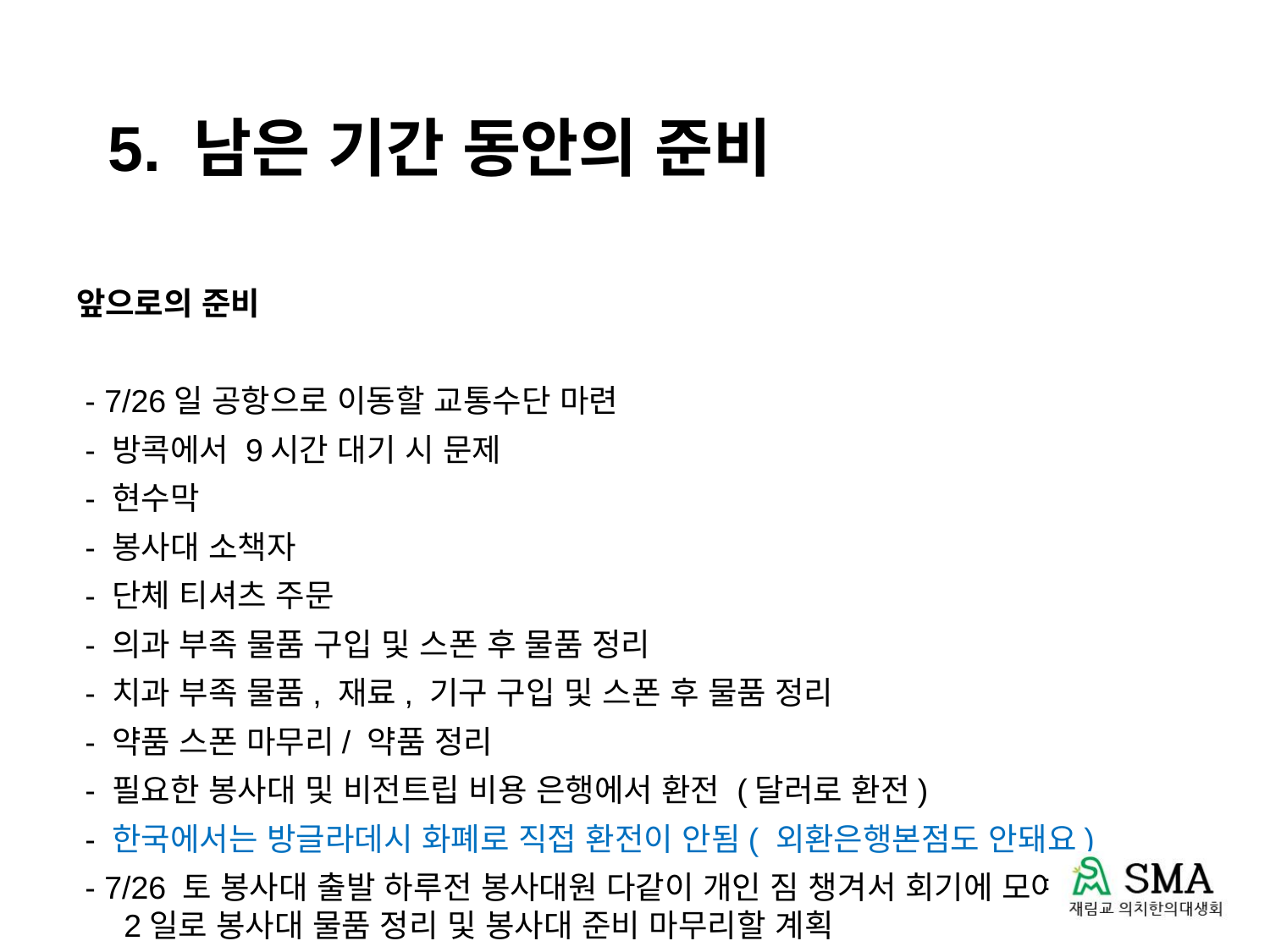

# 5. 남은 기간 동안의 준비

앞으로의 준비

 - 7/26일 공항으로 이동할 교통수단 마련
 - 방콕에서 9시간 대기 시 문제
 - 현수막
 - 봉사대 소책자
 - 단체 티셔츠 주문
 - 의과 부족 물품 구입 및 스폰 후 물품 정리
 - 치과 부족 물품, 재료, 기구 구입 및 스폰 후 물품 정리
 - 약품 스폰 마무리/ 약품 정리
 - 필요한 봉사대 및 비전트립 비용 은행에서 환전 (달러로 환전)
 - 한국에서는 방글라데시 화폐로 직접 환전이 안됨( 외환은행본점도 안돼요)
 - 7/26 토 봉사대 출발 하루전 봉사대원 다같이 개인 짐 챙겨서 회기에 모여서 1박 2일로 봉사대 물품 정리 및 봉사대 준비 마무리할 계획